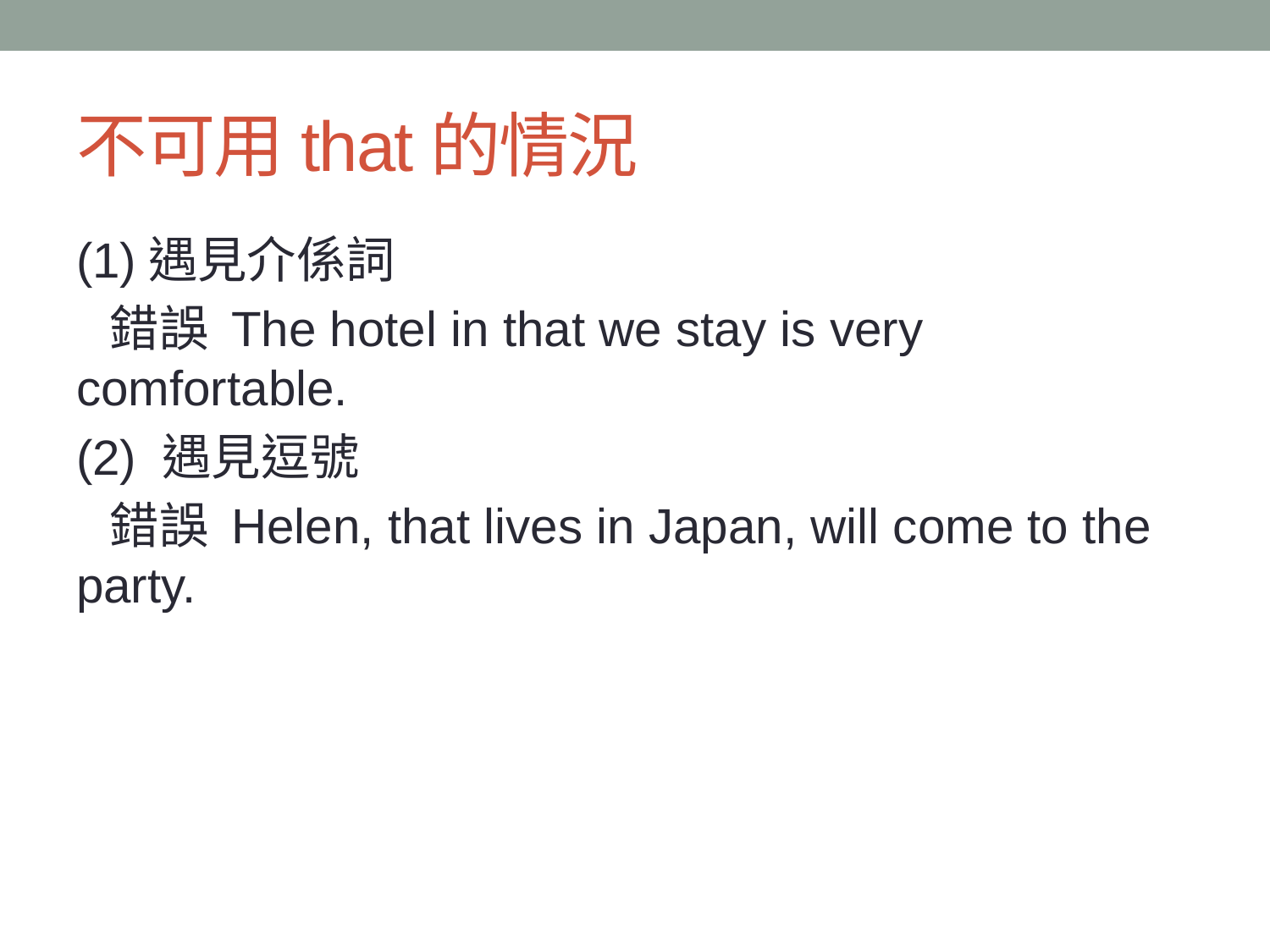

# 不可用that的情況
(1)遇見介係詞
  錯誤 The hotel in that we stay is very comfortable.
(2) 遇見逗號
  錯誤 Helen, that lives in Japan, will come to the party.